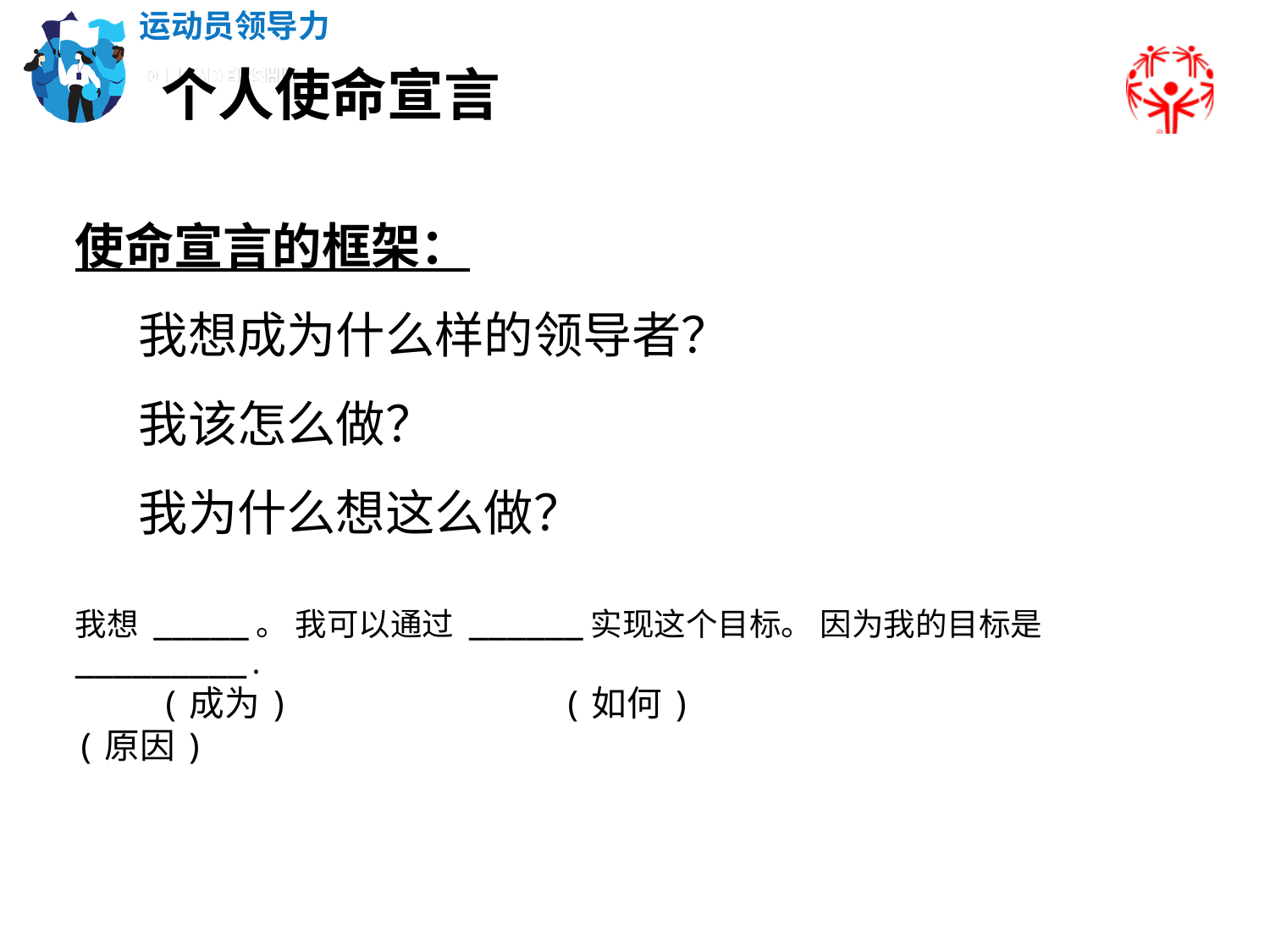

运动员领导力
个人使命宣言

使命宣言的框架：
我想成为什么样的领导者？
我该怎么做？
我为什么想这么做？

我想 _____。 我可以通过 ______实现这个目标。 因为我的目标是_________.
    (成为)	           (如何)		                 (原因)